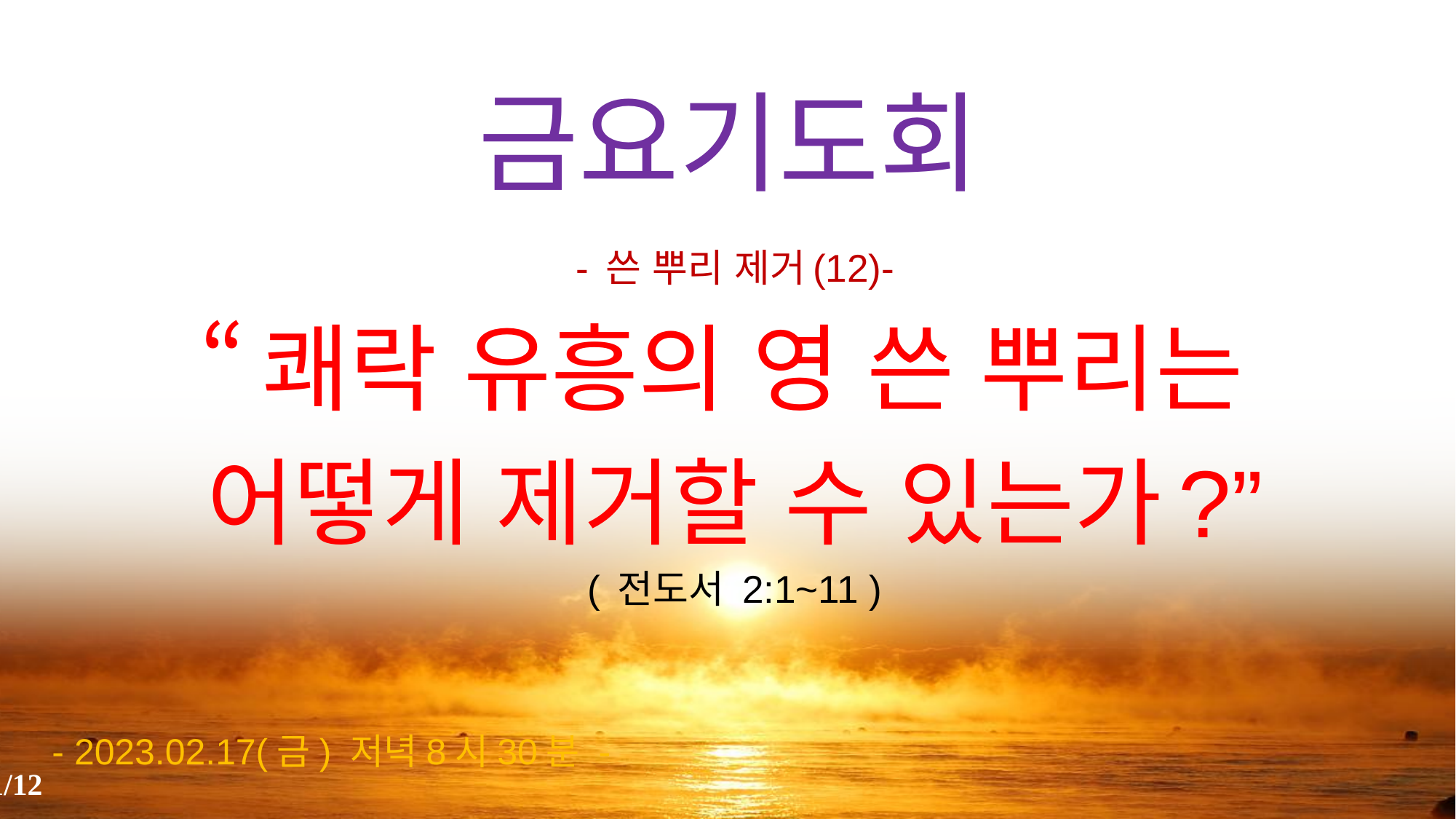

# 금요기도회
- 쓴 뿌리 제거(12)-
“쾌락 유흥의 영 쓴 뿌리는
어떻게 제거할 수 있는가?”
( 전도서 2:1~11 )
- 2023.02.17(금) 저녁8시30분 -